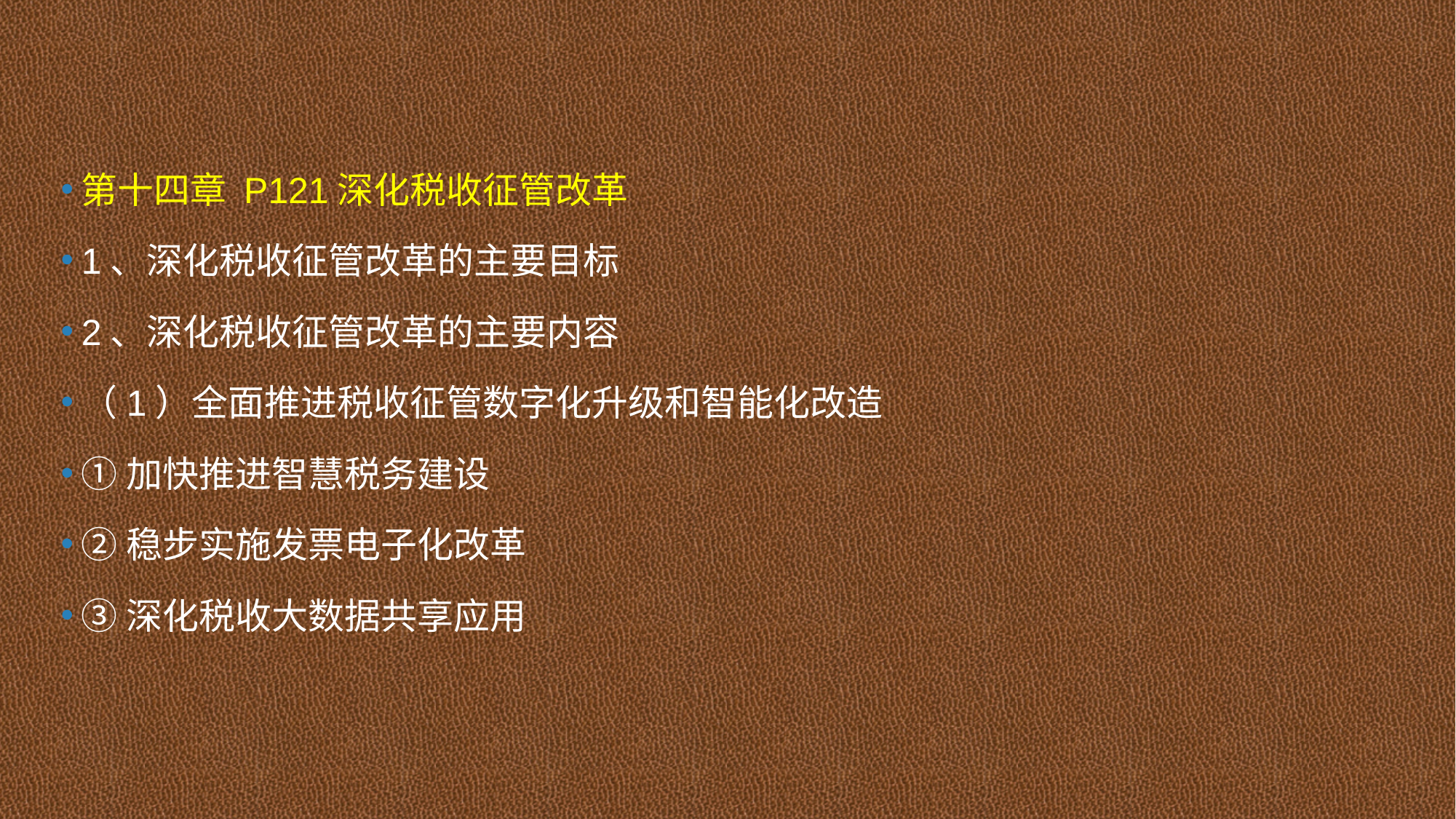

第十四章 P121深化税收征管改革
1、深化税收征管改革的主要目标
2、深化税收征管改革的主要内容
（1）全面推进税收征管数字化升级和智能化改造
①加快推进智慧税务建设
②稳步实施发票电子化改革
③深化税收大数据共享应用